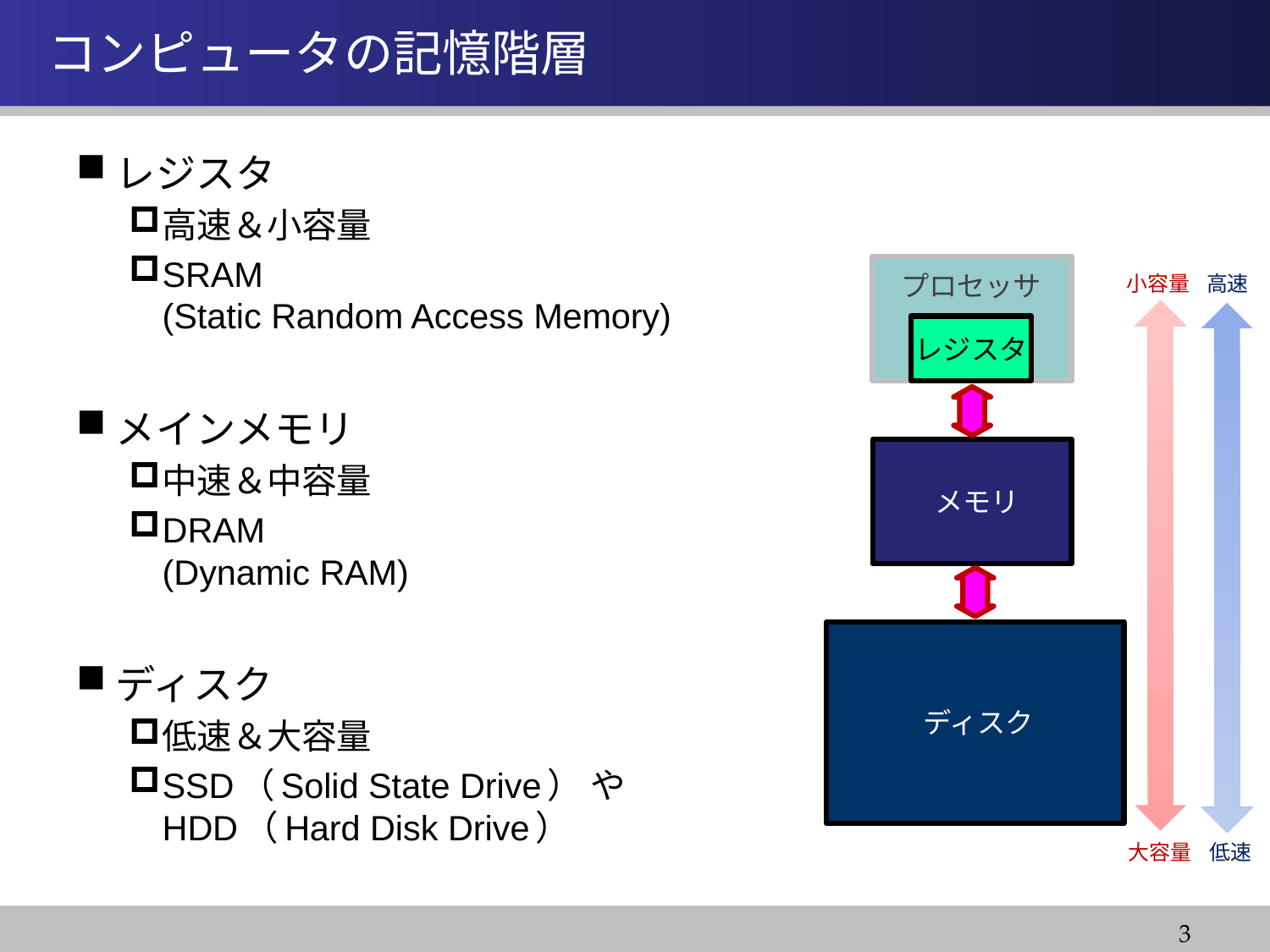

情報システム基盤学基礎１
# コンピュータの記憶階層
レジスタ
高速＆小容量
SRAM
(Static Random Access Memory)

メインメモリ
中速＆中容量
DRAM
(Dynamic RAM)

ディスク
低速＆大容量
SSD（Solid State Drive） や
HDD（Hard Disk Drive）

プロセッサ
小容量
高速

レジスタ

メモリ

ディスク
大容量
低速
3